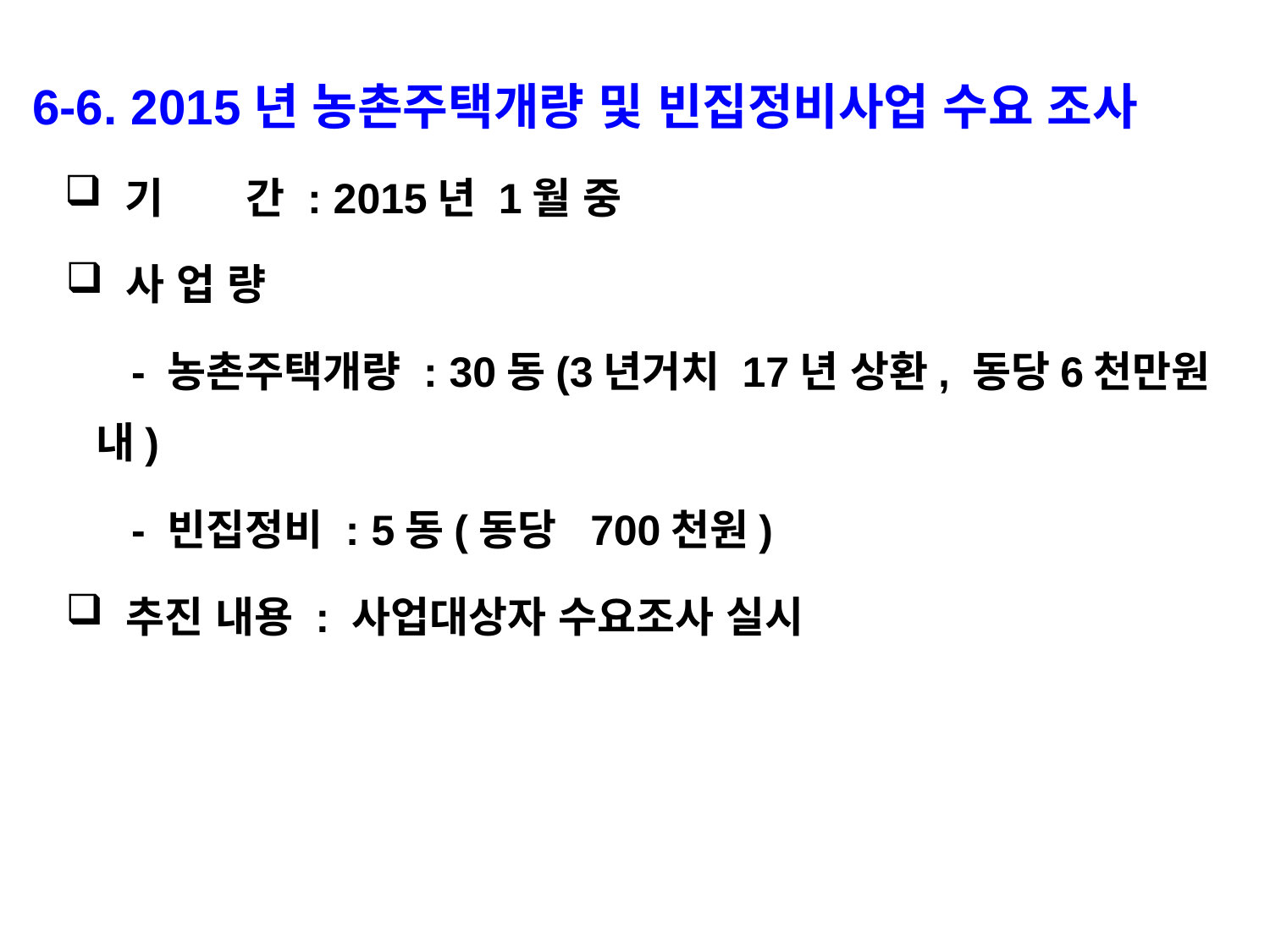

6-6. 2015년 농촌주택개량 및 빈집정비사업 수요 조사
 기       간 : 2015년 1월 중
 사 업 량
   - 농촌주택개량 : 30동(3년거치 17년 상환, 동당6천만원 내)
   - 빈집정비 : 5동(동당  700천원)
 추진 내용 : 사업대상자 수요조사 실시